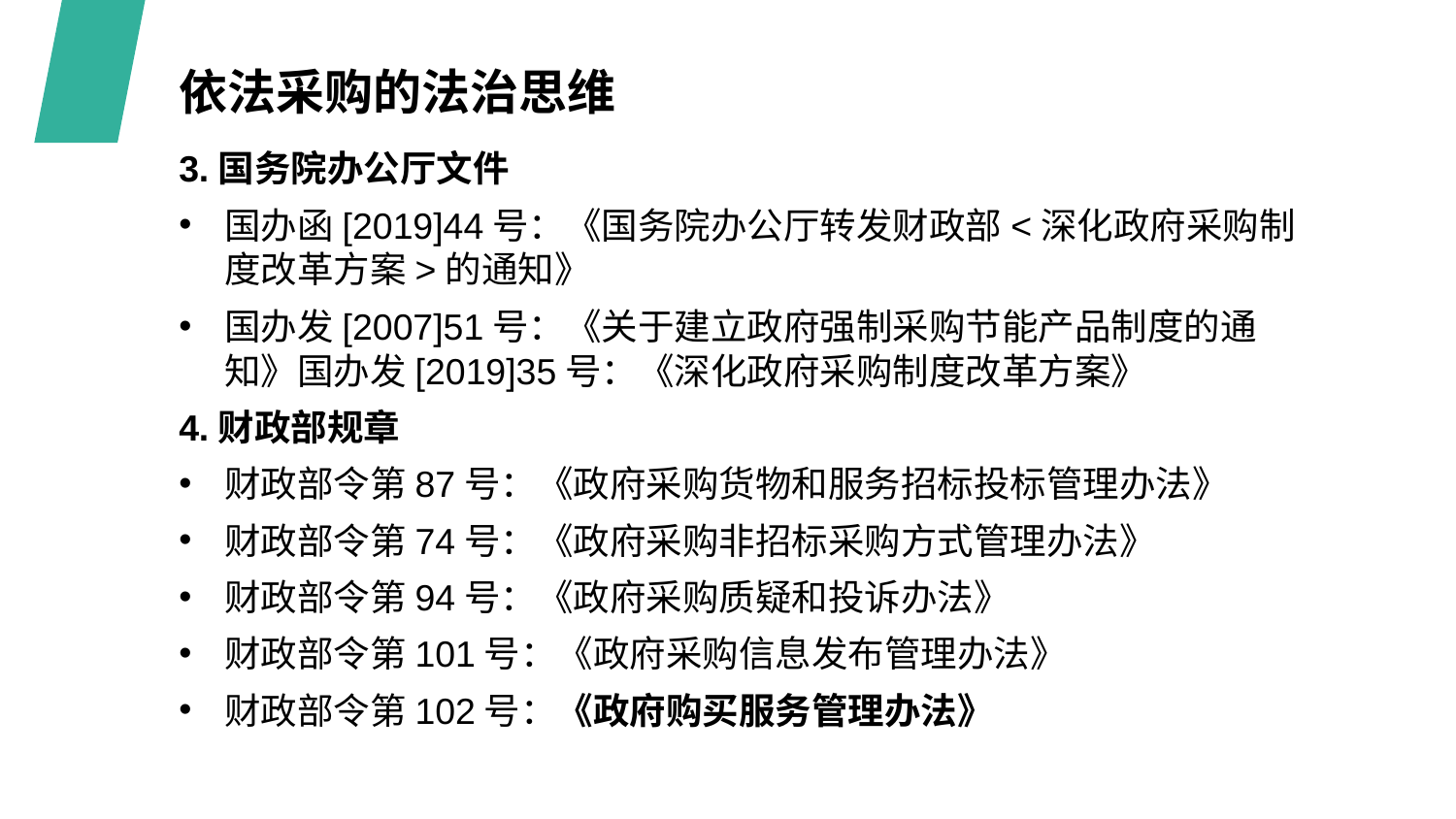

依法采购的法治思维
3.国务院办公厅文件
国办函[2019]44号：《国务院办公厅转发财政部<深化政府采购制度改革方案>的通知》
国办发[2007]51号：《关于建立政府强制采购节能产品制度的通知》国办发[2019]35号：《深化政府采购制度改革方案》
4.财政部规章
财政部令第87号：《政府采购货物和服务招标投标管理办法》
财政部令第74号：《政府采购非招标采购方式管理办法》
财政部令第94号：《政府采购质疑和投诉办法》
财政部令第101号：《政府采购信息发布管理办法》
财政部令第102号：《政府购买服务管理办法》